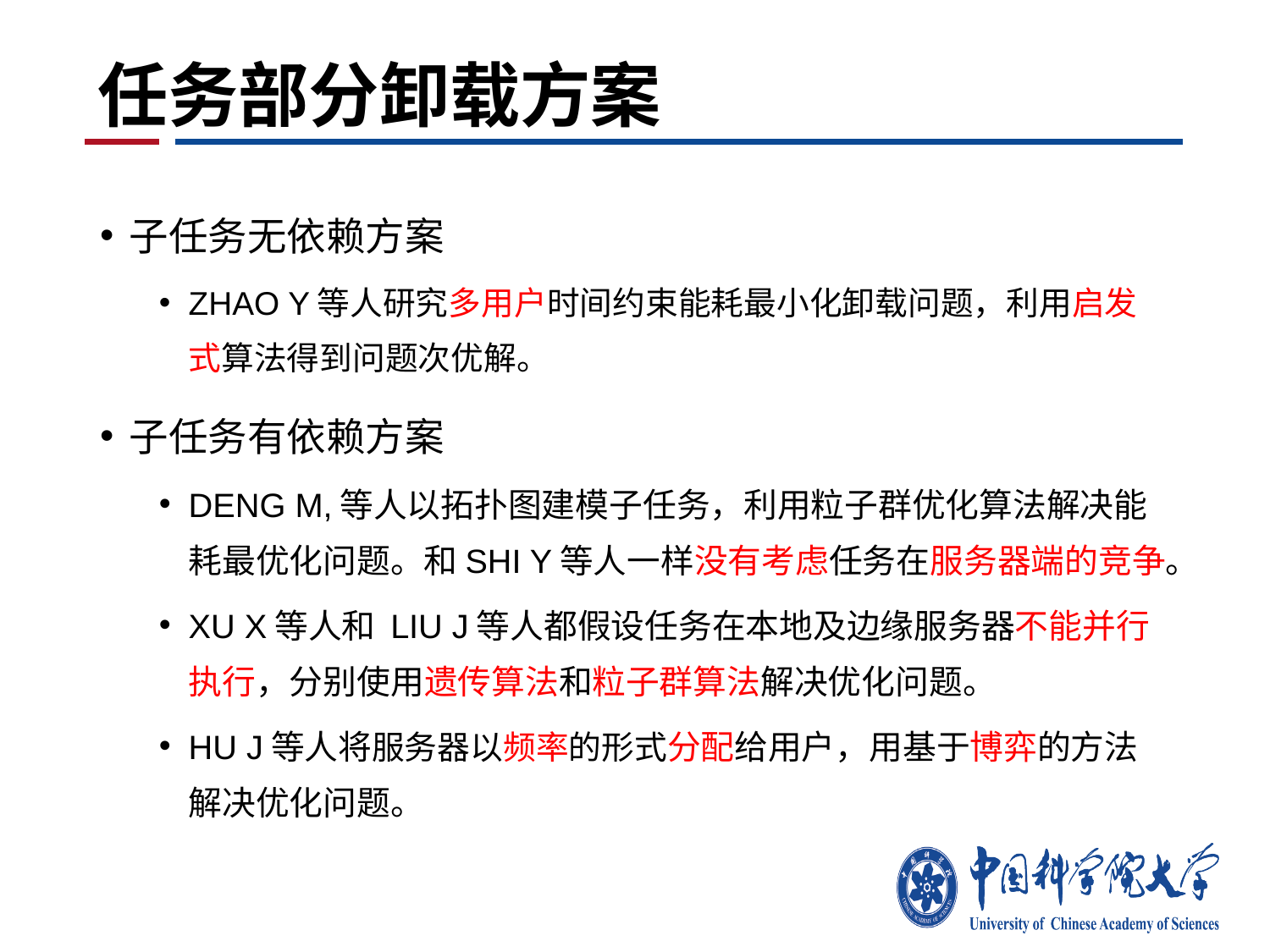

# 任务部分卸载方案
子任务无依赖方案
ZHAO Y等人研究多用户时间约束能耗最小化卸载问题，利用启发式算法得到问题次优解。
子任务有依赖方案
DENG M,等人以拓扑图建模子任务，利用粒子群优化算法解决能耗最优化问题。和SHI Y等人一样没有考虑任务在服务器端的竞争。
XU X等人和 LIU J等人都假设任务在本地及边缘服务器不能并行执行，分别使用遗传算法和粒子群算法解决优化问题。
HU J等人将服务器以频率的形式分配给用户，用基于博弈的方法解决优化问题。